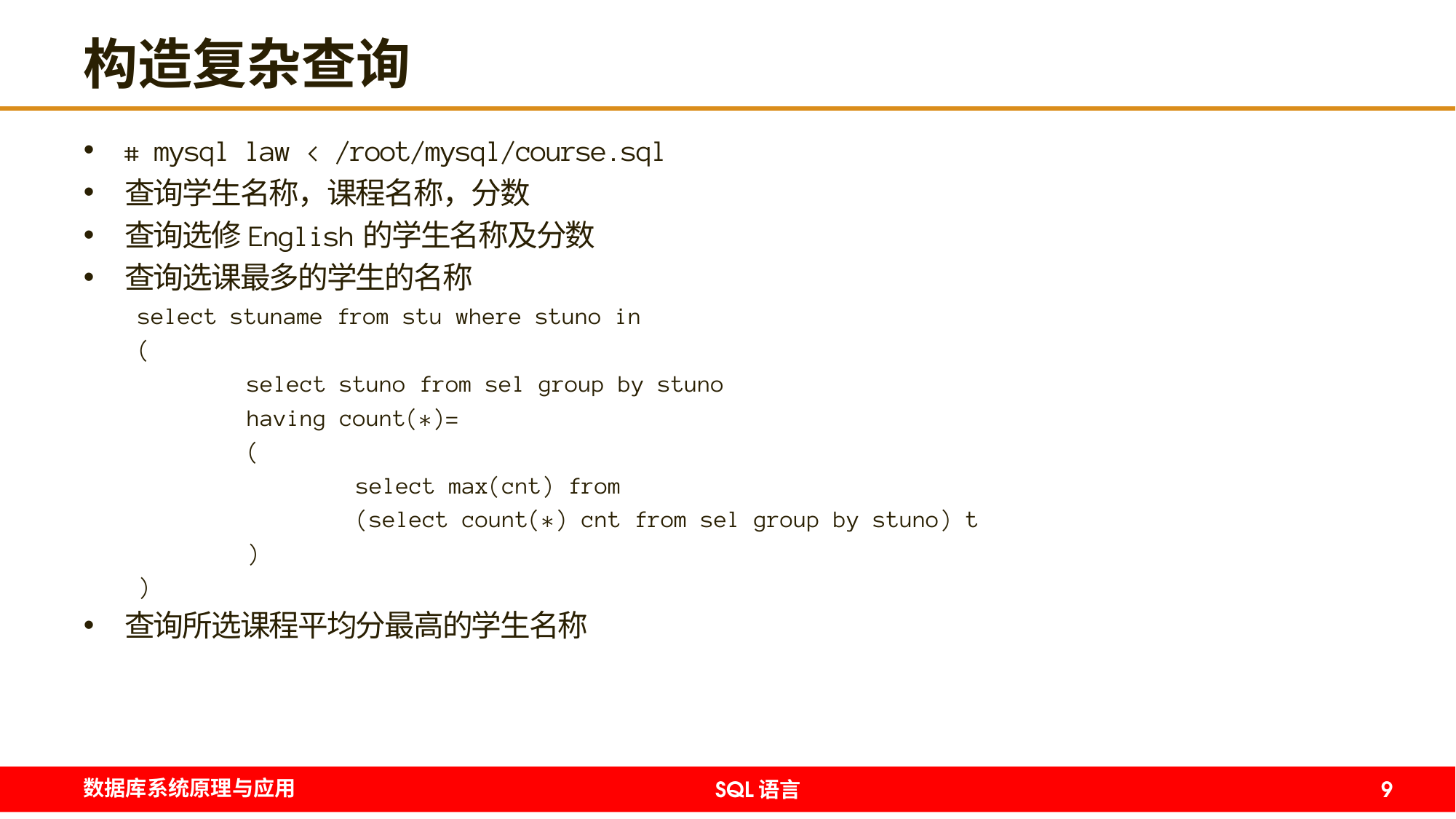

# 构造复杂查询
# mysql law < /root/mysql/course.sql
查询学生名称，课程名称，分数
查询选修English的学生名称及分数
查询选课最多的学生的名称
select stuname from stu where stuno in
(
	select stuno from sel group by stuno
	having count(*)=
	(
		select max(cnt) from
		(select count(*) cnt from sel group by stuno) t
	)
)
查询所选课程平均分最高的学生名称